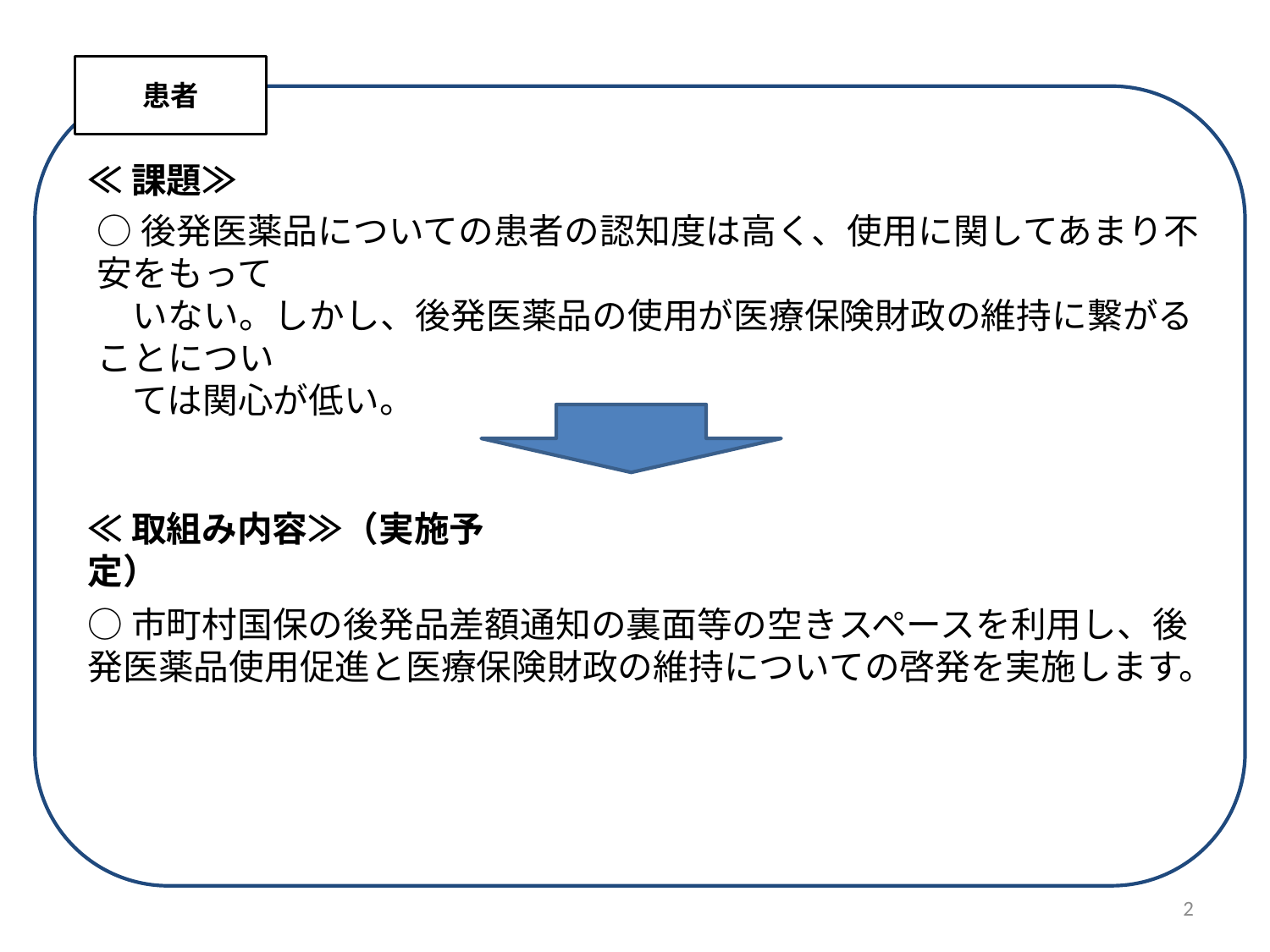

# 患者

≪課題≫
○後発医薬品についての患者の認知度は高く、使用に関してあまり不安をもって
　いない。しかし、後発医薬品の使用が医療保険財政の維持に繋がることについ
　ては関心が低い。

≪取組み内容≫（実施予定）
○市町村国保の後発品差額通知の裏面等の空きスペースを利用し、後発医薬品使用促進と医療保険財政の維持についての啓発を実施します。

2